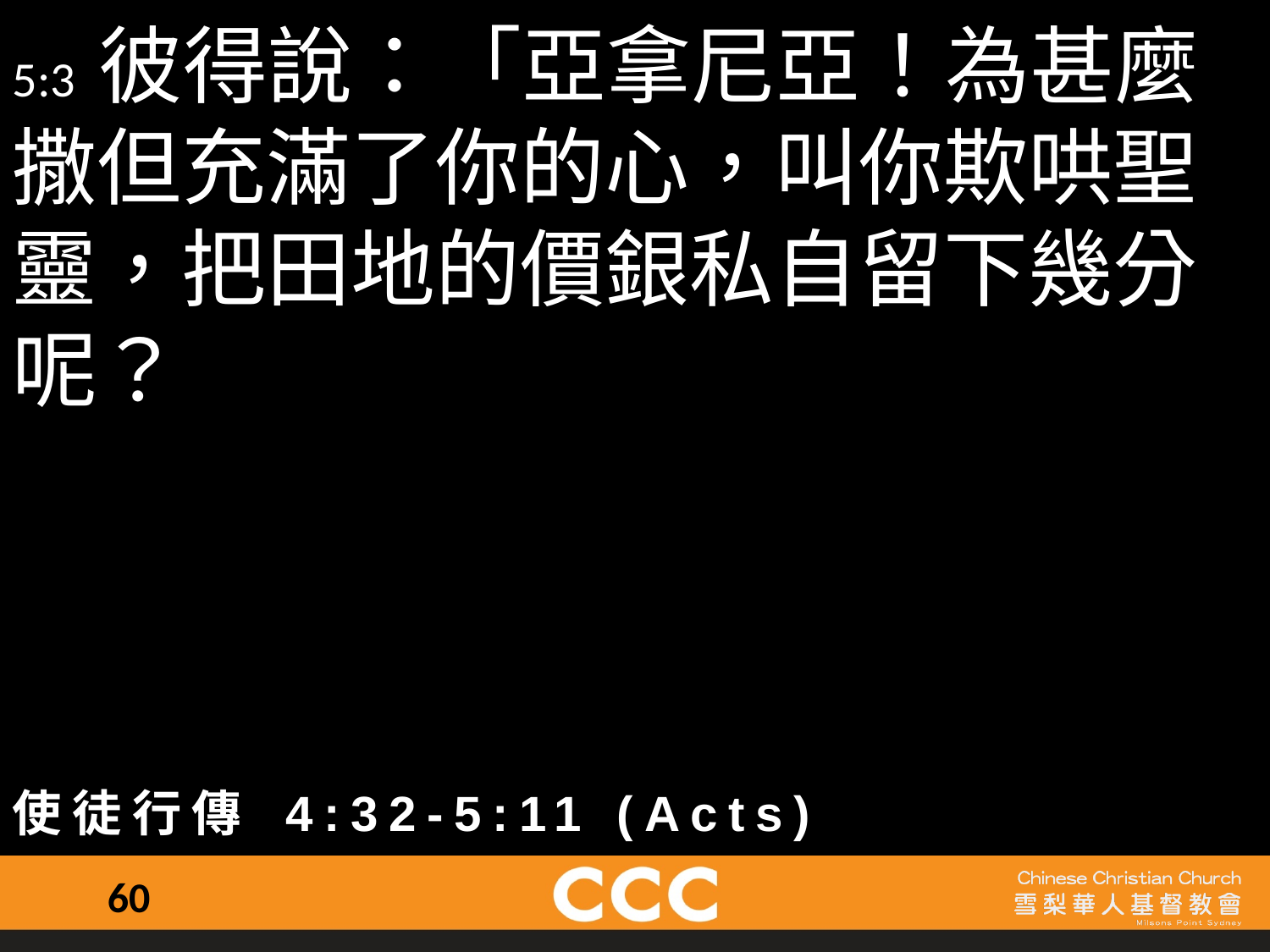

5:3 彼得說：「亞拿尼亞！為甚麼撒但充滿了你的心，叫你欺哄聖靈，把田地的價銀私自留下幾分呢？
使徒行傳 4:32-5:11 (Acts)
60